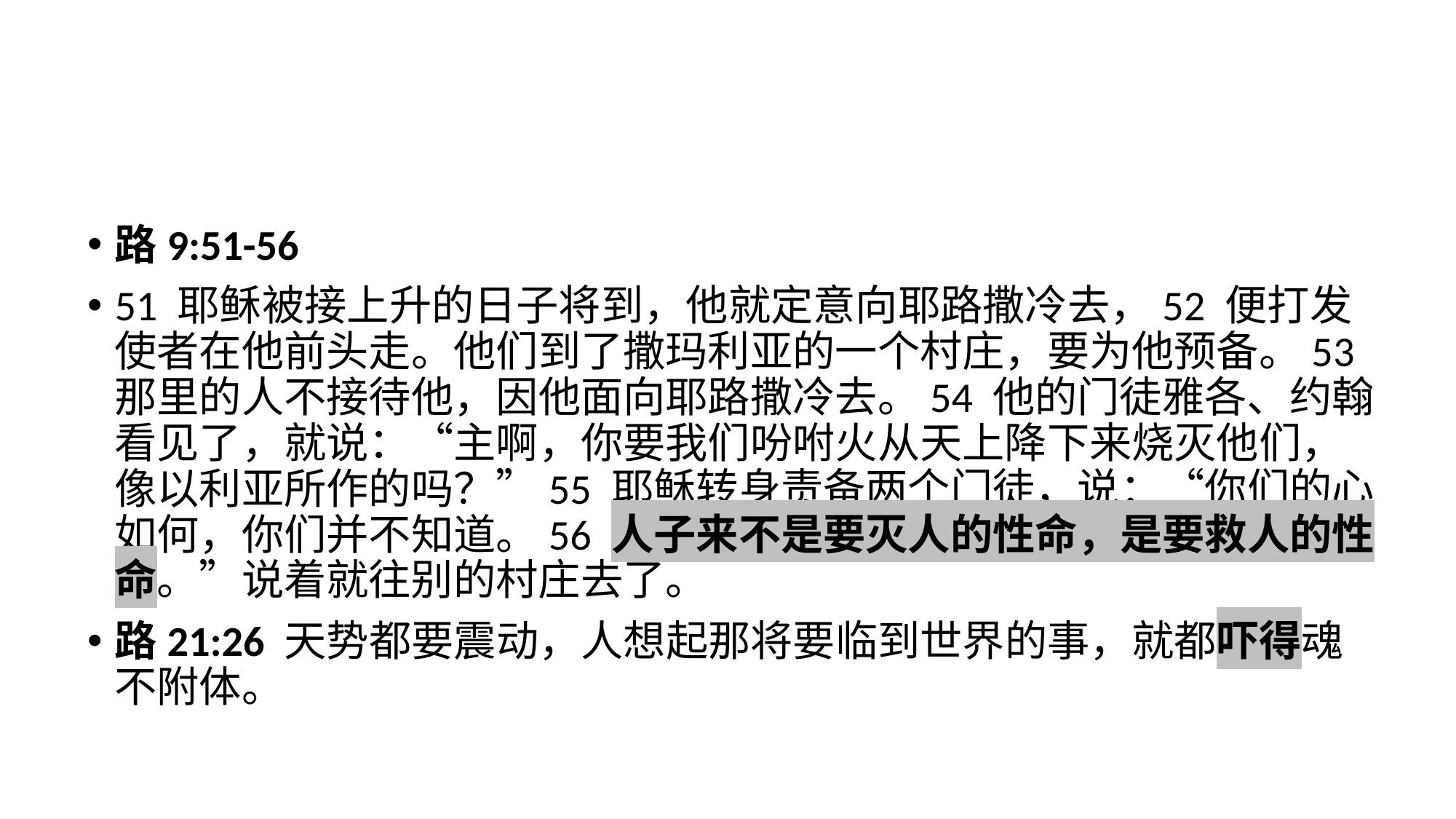

路9:51-56
51 耶稣被接上升的日子将到，他就定意向耶路撒冷去，52 便打发使者在他前头走。他们到了撒玛利亚的一个村庄，要为他预备。53 那里的人不接待他，因他面向耶路撒冷去。54 他的门徒雅各、约翰看见了，就说：“主啊，你要我们吩咐火从天上降下来烧灭他们，像以利亚所作的吗？”55 耶稣转身责备两个门徒，说：“你们的心如何，你们并不知道。56 人子来不是要灭人的性命，是要救人的性命。”说着就往别的村庄去了。
路21:26 天势都要震动，人想起那将要临到世界的事，就都吓得魂不附体。